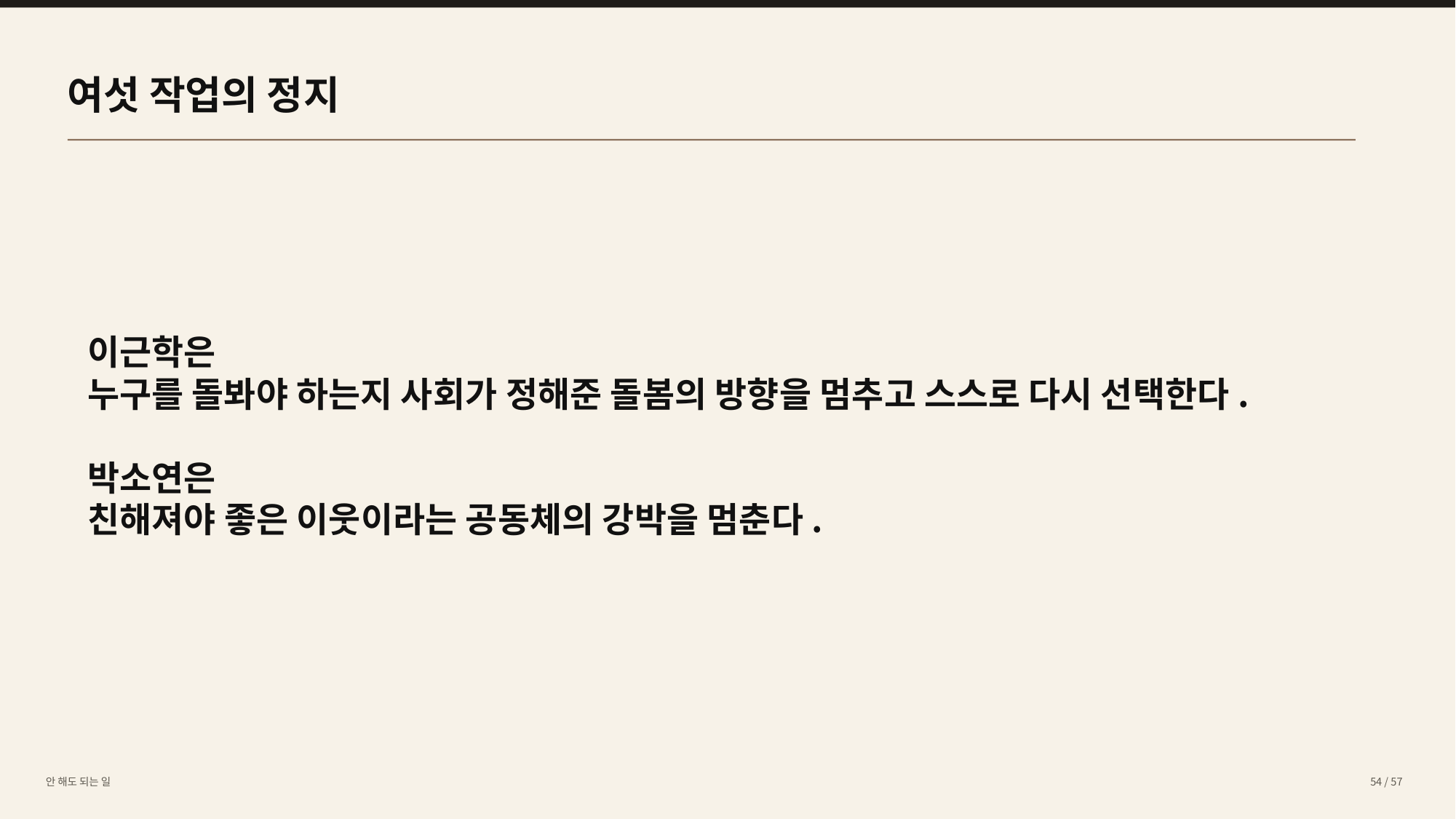

여섯 작업의 정지

이근학은
누구를 돌봐야 하는지 사회가 정해준 돌봄의 방향을 멈추고 스스로 다시 선택한다.

박소연은
친해져야 좋은 이웃이라는 공동체의 강박을 멈춘다.

안 해도 되는 일
54 / 57